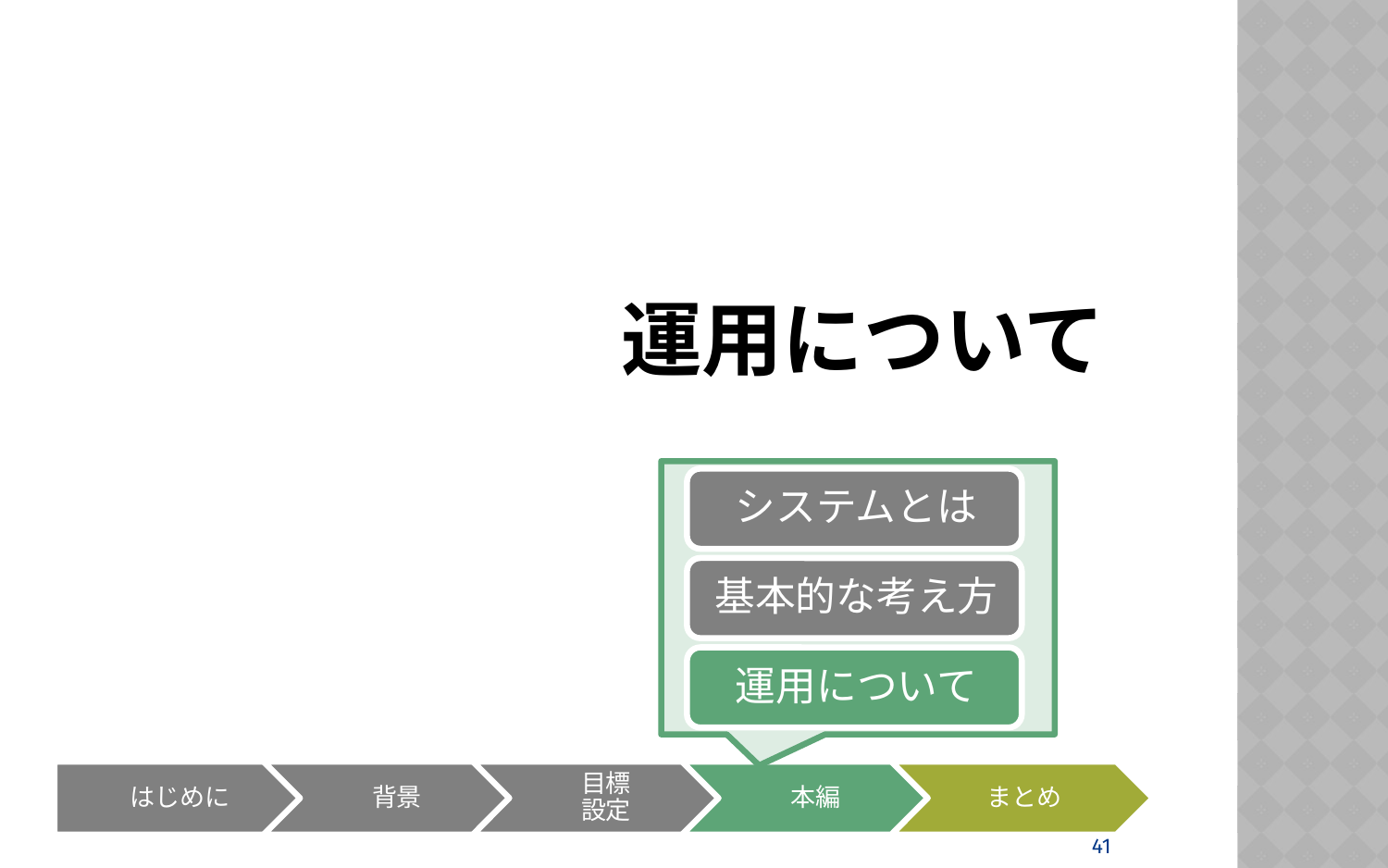

# 運用について

システムとは
基本的な考え方
運用について
はじめに
背景
目標
設定
本編
まとめ
41